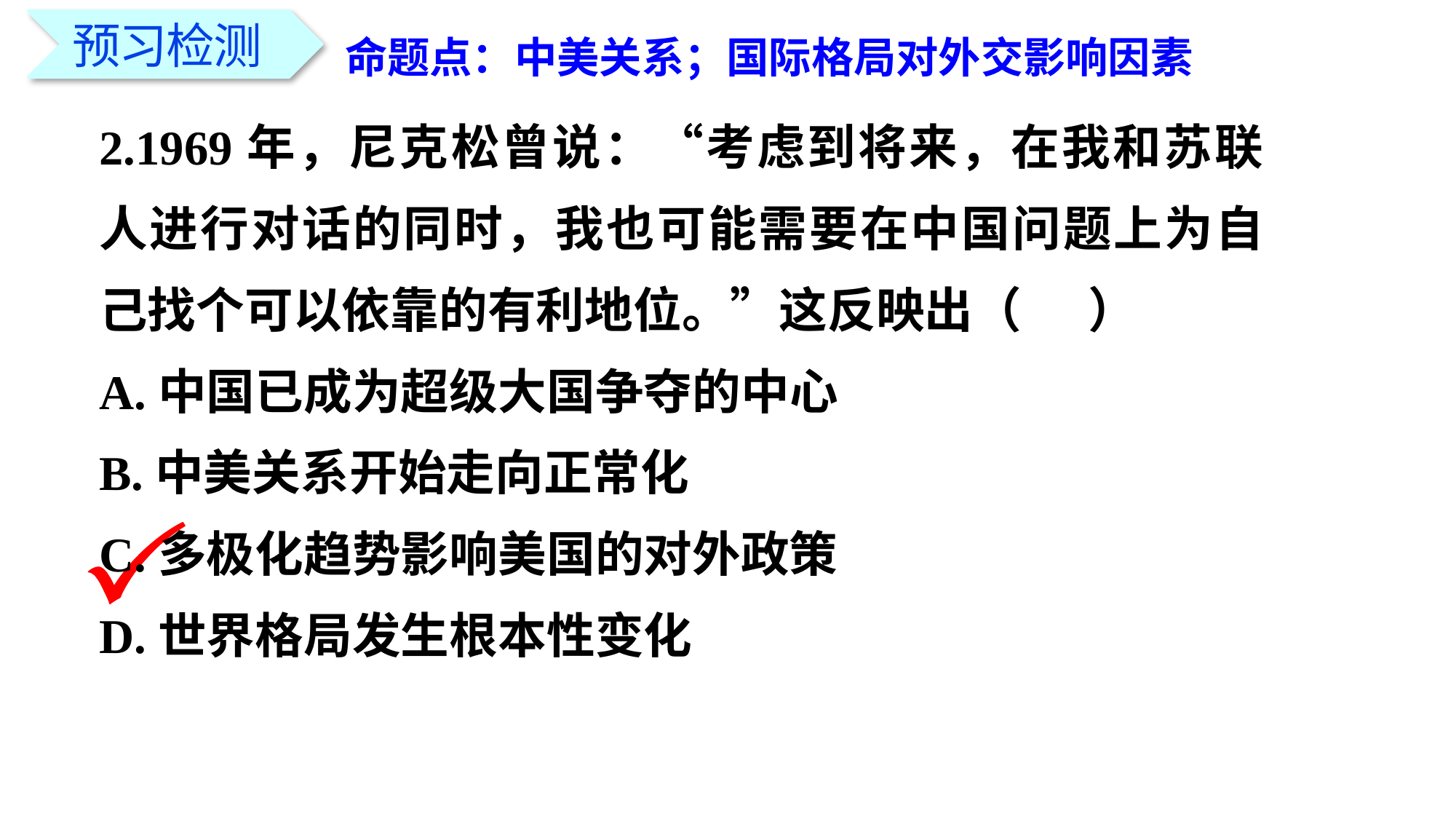

命题点：中美关系；国际格局对外交影响因素
预习检测
2.1969年，尼克松曾说：“考虑到将来，在我和苏联人进行对话的同时，我也可能需要在中国问题上为自己找个可以依靠的有利地位。”这反映出（      ）
A.中国已成为超级大国争夺的中心
B.中美关系开始走向正常化
C.多极化趋势影响美国的对外政策
D.世界格局发生根本性变化